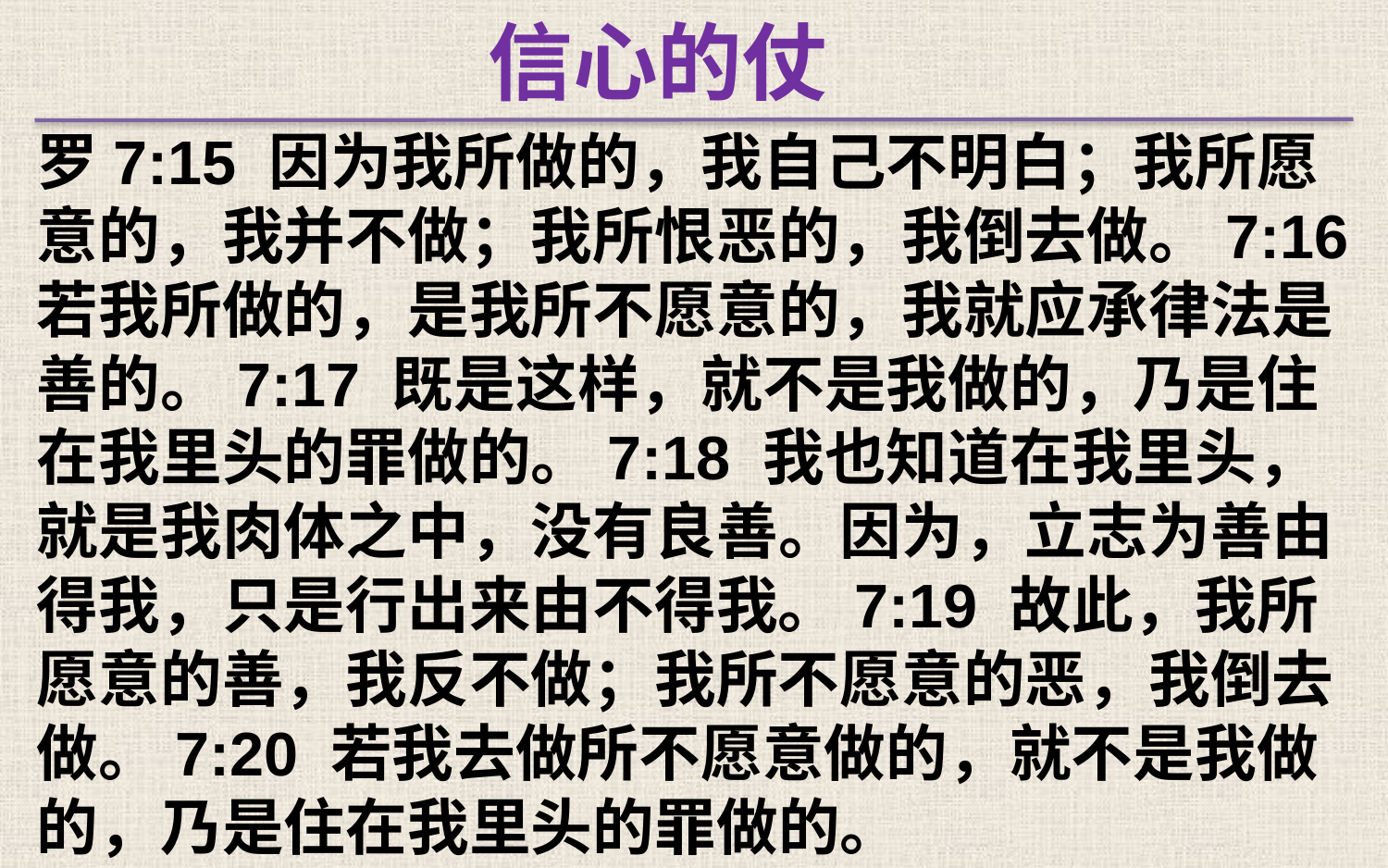

信心的仗
罗7:15 因为我所做的，我自己不明白；我所愿意的，我并不做；我所恨恶的，我倒去做。7:16 若我所做的，是我所不愿意的，我就应承律法是善的。7:17 既是这样，就不是我做的，乃是住在我里头的罪做的。7:18 我也知道在我里头，就是我肉体之中，没有良善。因为，立志为善由得我，只是行出来由不得我。7:19 故此，我所愿意的善，我反不做；我所不愿意的恶，我倒去做。7:20 若我去做所不愿意做的，就不是我做的，乃是住在我里头的罪做的。